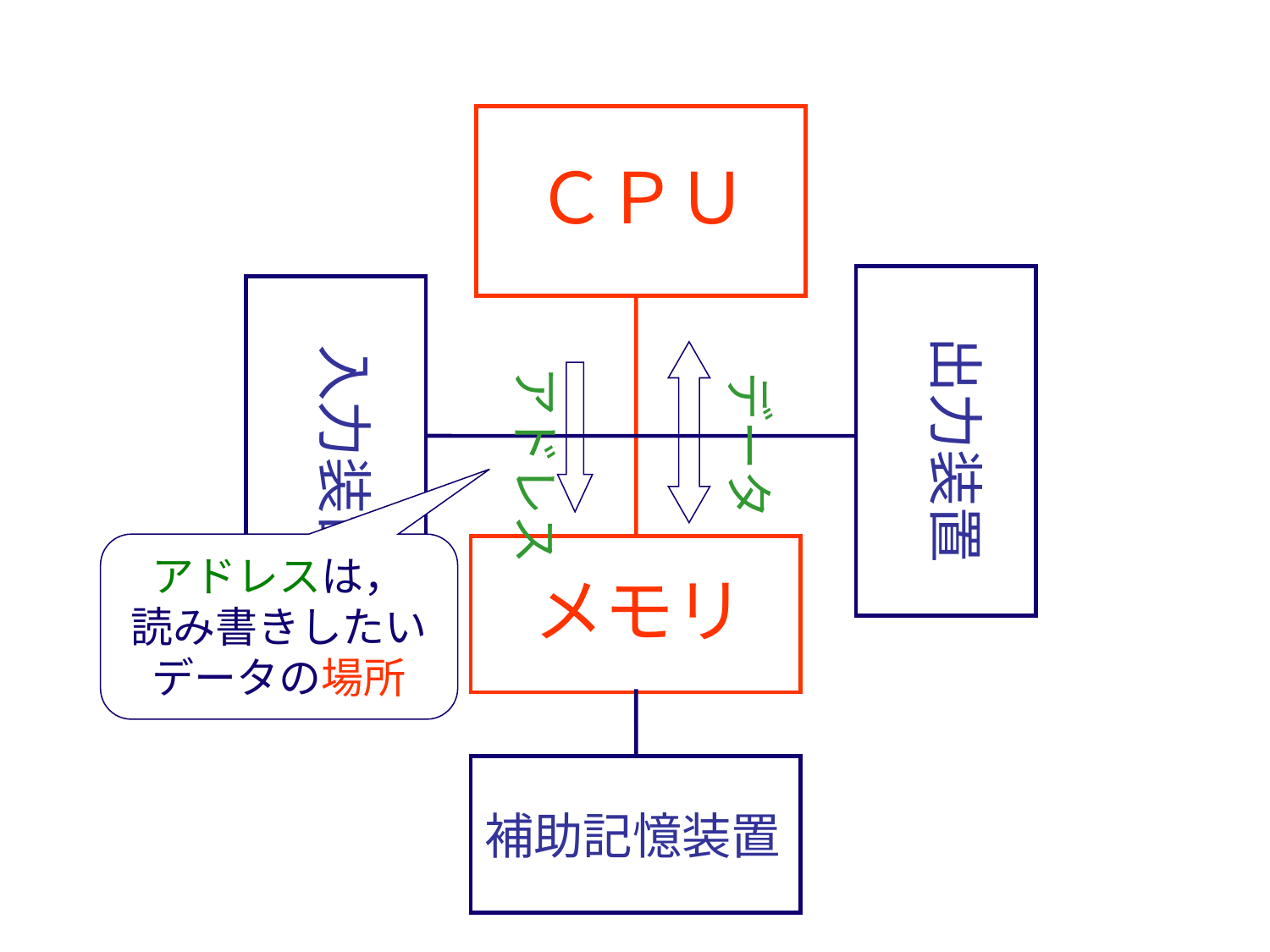

ＣＰＵ

出力装置
入力装置

データ
アドレス

アドレスは，
読み書きしたいデータの場所

メモリ

補助記憶装置